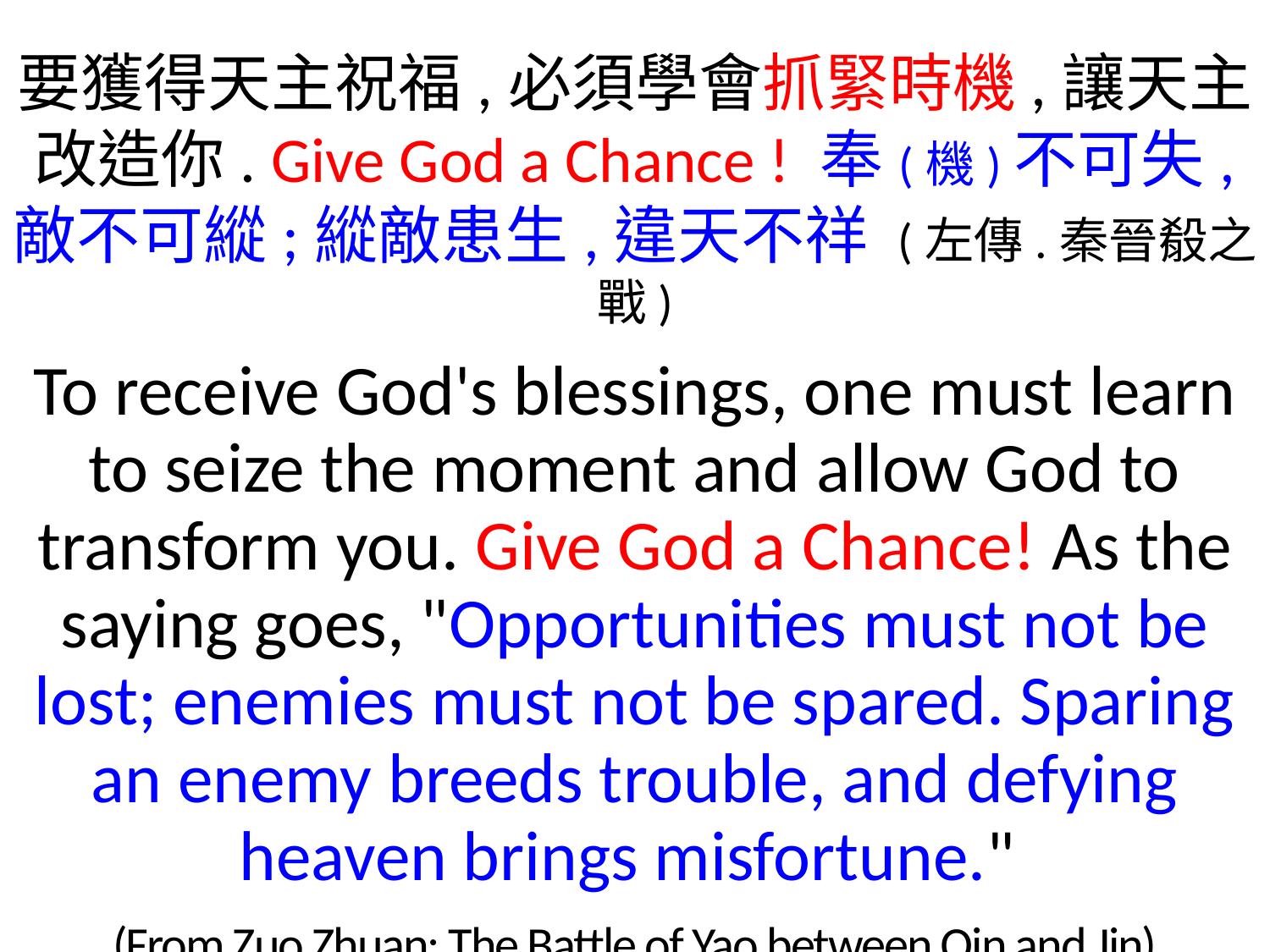

要獲得天主祝福,必須學會抓緊時機,讓天主改造你. Give God a Chance ! 奉(機)不可失, 敵不可縱;縱敵患生,違天不祥 (左傳.秦晉殽之戰)
To receive God's blessings, one must learn to seize the moment and allow God to transform you. Give God a Chance! As the saying goes, "Opportunities must not be lost; enemies must not be spared. Sparing an enemy breeds trouble, and defying heaven brings misfortune."
(From Zuo Zhuan: The Battle of Yao between Qin and Jin)